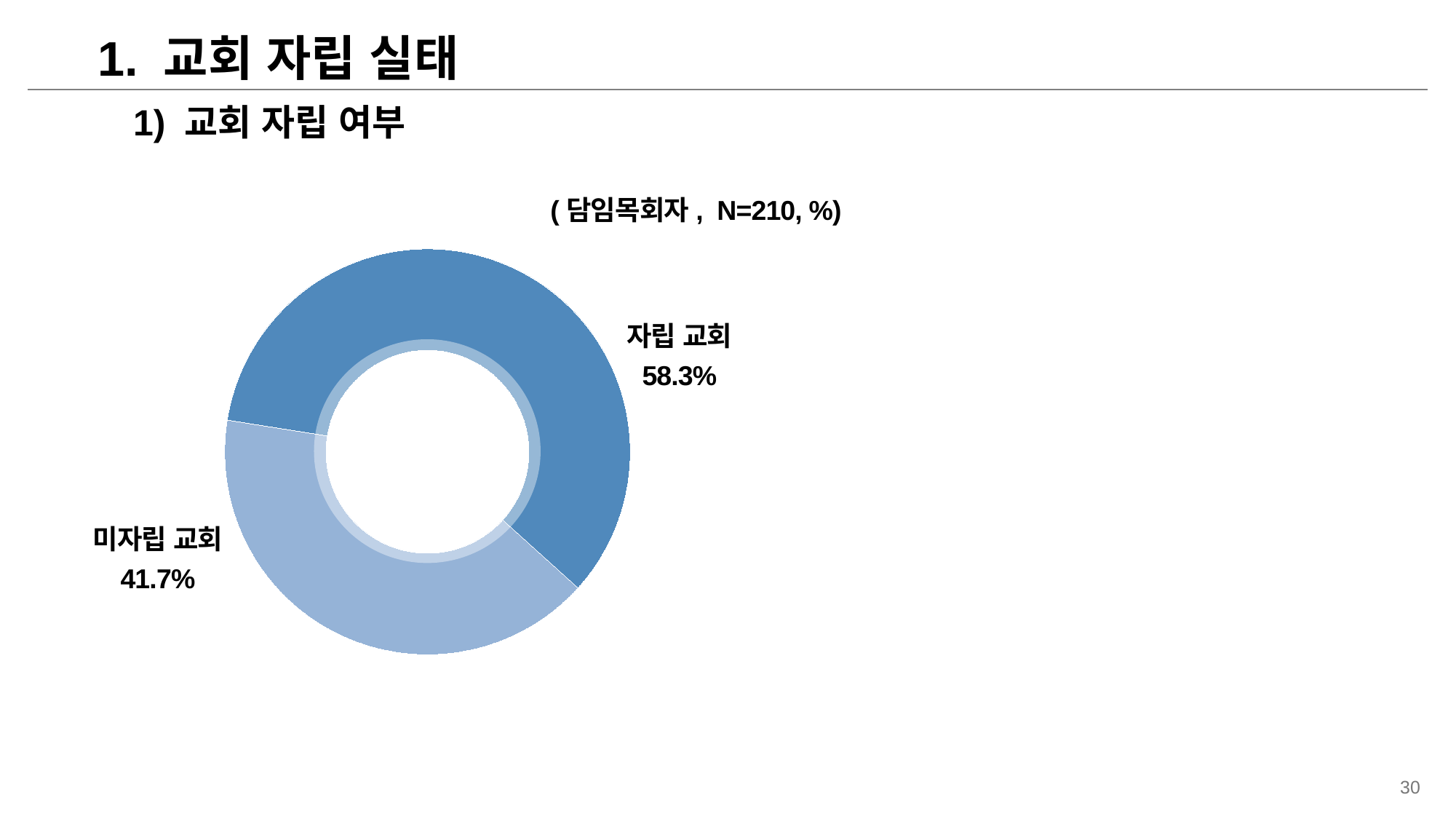

1. 교회 자립 실태
1) 교회 자립 여부
(담임목회자,  N=210, %)

### Chart

| Category | 열1 |
|---|---|
| 지금처럼 계속 하고 싶다 | 58.3 |
| 지금보다 더 하고 싶다 | 40.2 |
자립 교회
58.3%
미자립 교회
41.7%